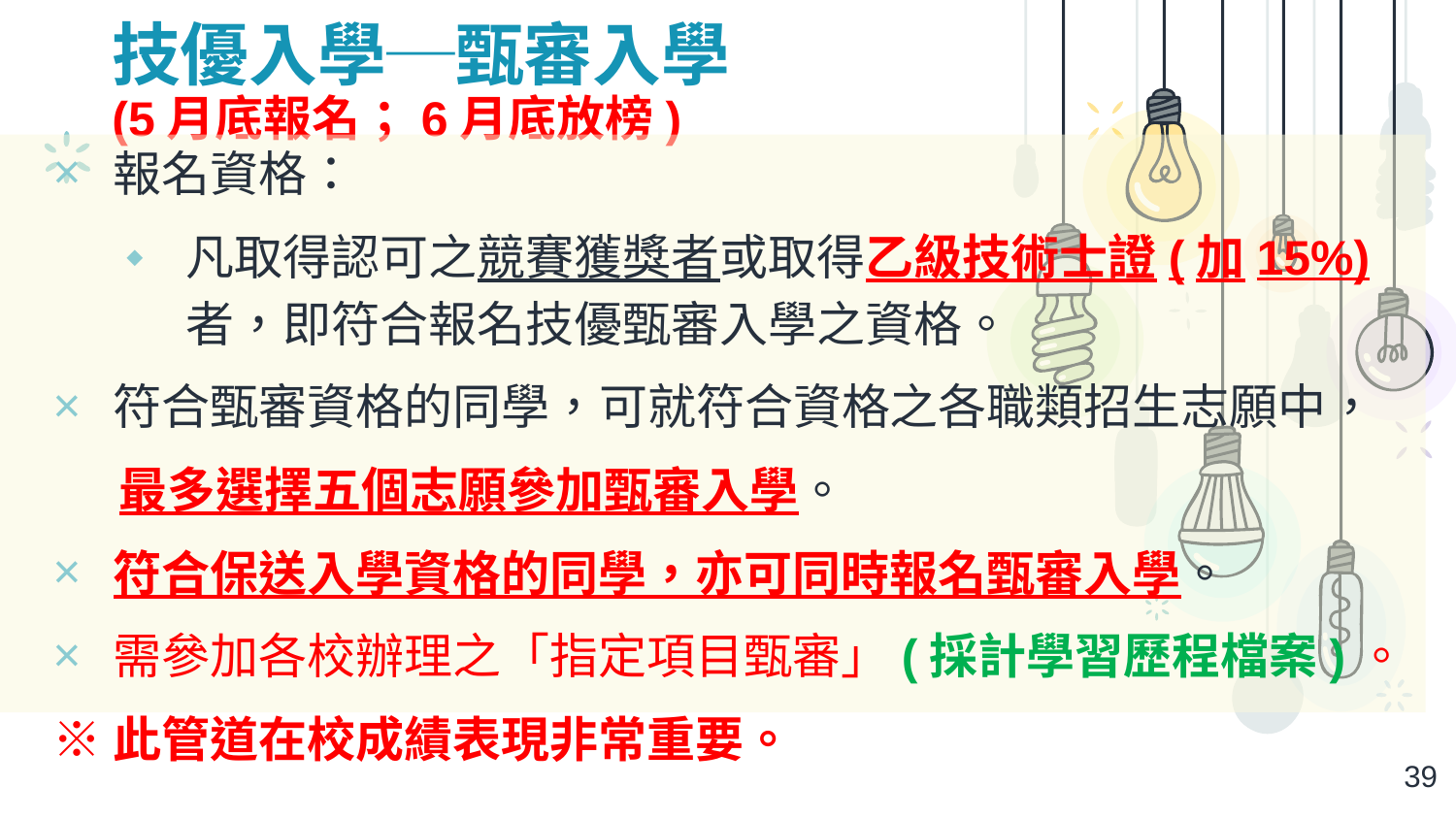

# 技優入學─甄審入學 (5月底報名；6月底放榜)
報名資格：
凡取得認可之競賽獲獎者或取得乙級技術士證(加15%)者，即符合報名技優甄審入學之資格。
符合甄審資格的同學，可就符合資格之各職類招生志願中，
     最多選擇五個志願參加甄審入學。
符合保送入學資格的同學，亦可同時報名甄審入學。
需參加各校辦理之「指定項目甄審」(採計學習歷程檔案)。
※此管道在校成績表現非常重要。

39